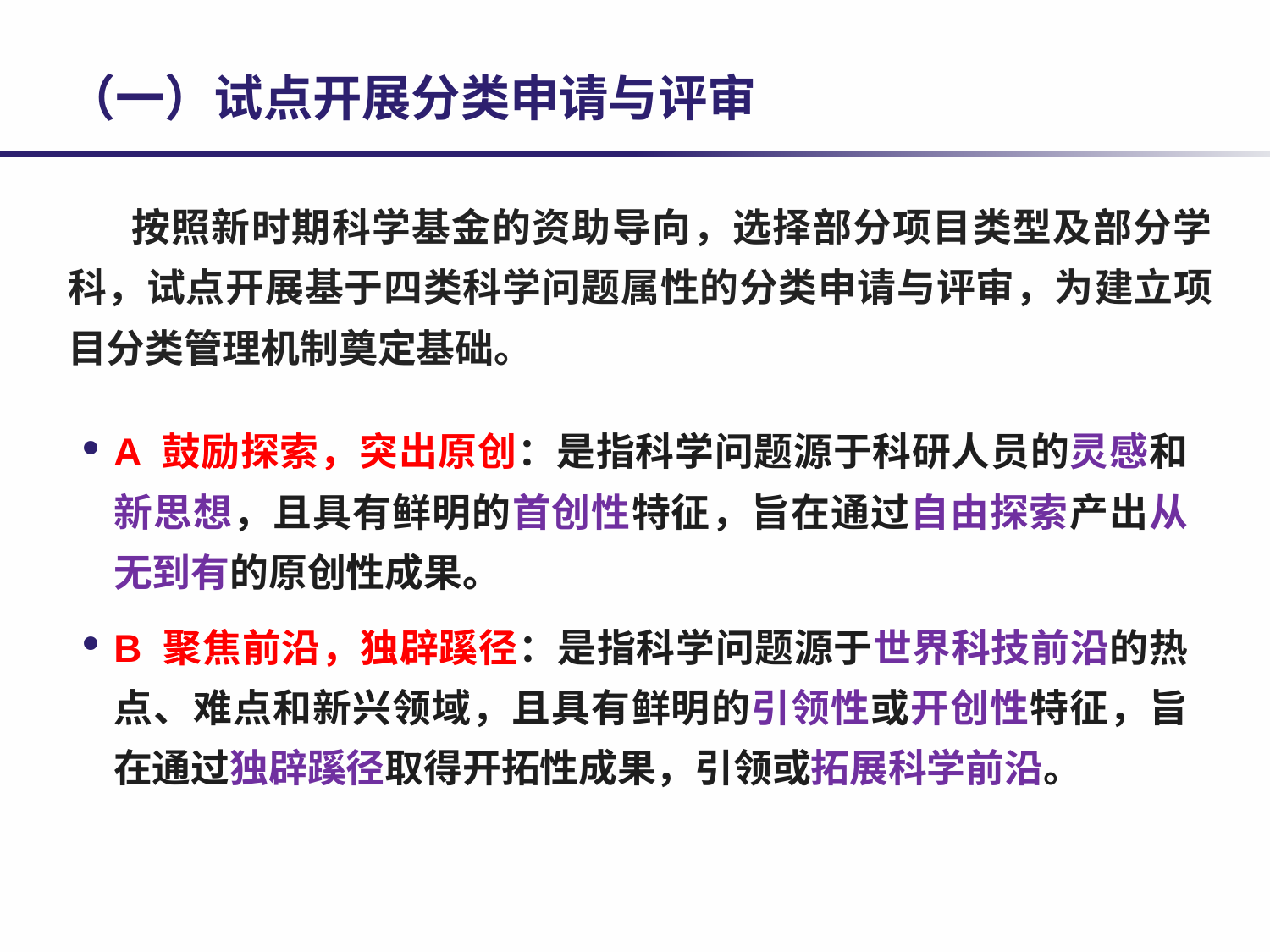

（一）试点开展分类申请与评审
按照新时期科学基金的资助导向，选择部分项目类型及部分学科，试点开展基于四类科学问题属性的分类申请与评审，为建立项目分类管理机制奠定基础。
A 鼓励探索，突出原创：是指科学问题源于科研人员的灵感和新思想，且具有鲜明的首创性特征，旨在通过自由探索产出从无到有的原创性成果。
B 聚焦前沿，独辟蹊径：是指科学问题源于世界科技前沿的热点、难点和新兴领域，且具有鲜明的引领性或开创性特征，旨在通过独辟蹊径取得开拓性成果，引领或拓展科学前沿。